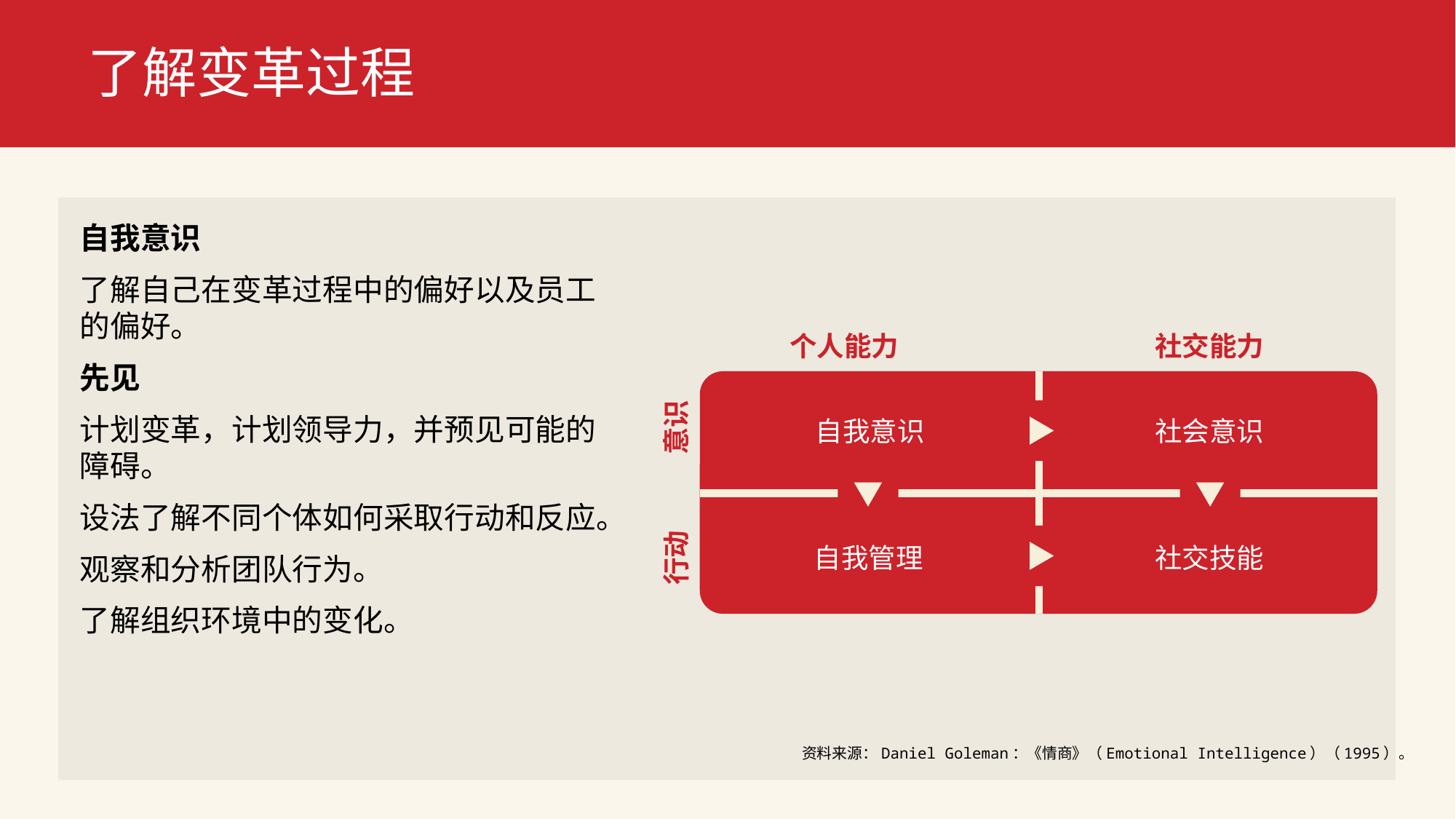

# 了解变革过程

自我意识
了解自己在变革过程中的偏好以及员工的偏好。
先见
计划变革，计划领导力，并预见可能的障碍。
设法了解不同个体如何采取行动和反应。
观察和分析团队行为。
了解组织环境中的变化。
个人能力
社交能力

自我意识
社会意识
意识
自我管理
社交技能
行动
资料来源：Daniel Goleman：《情商》（Emotional Intelligence）（1995）。